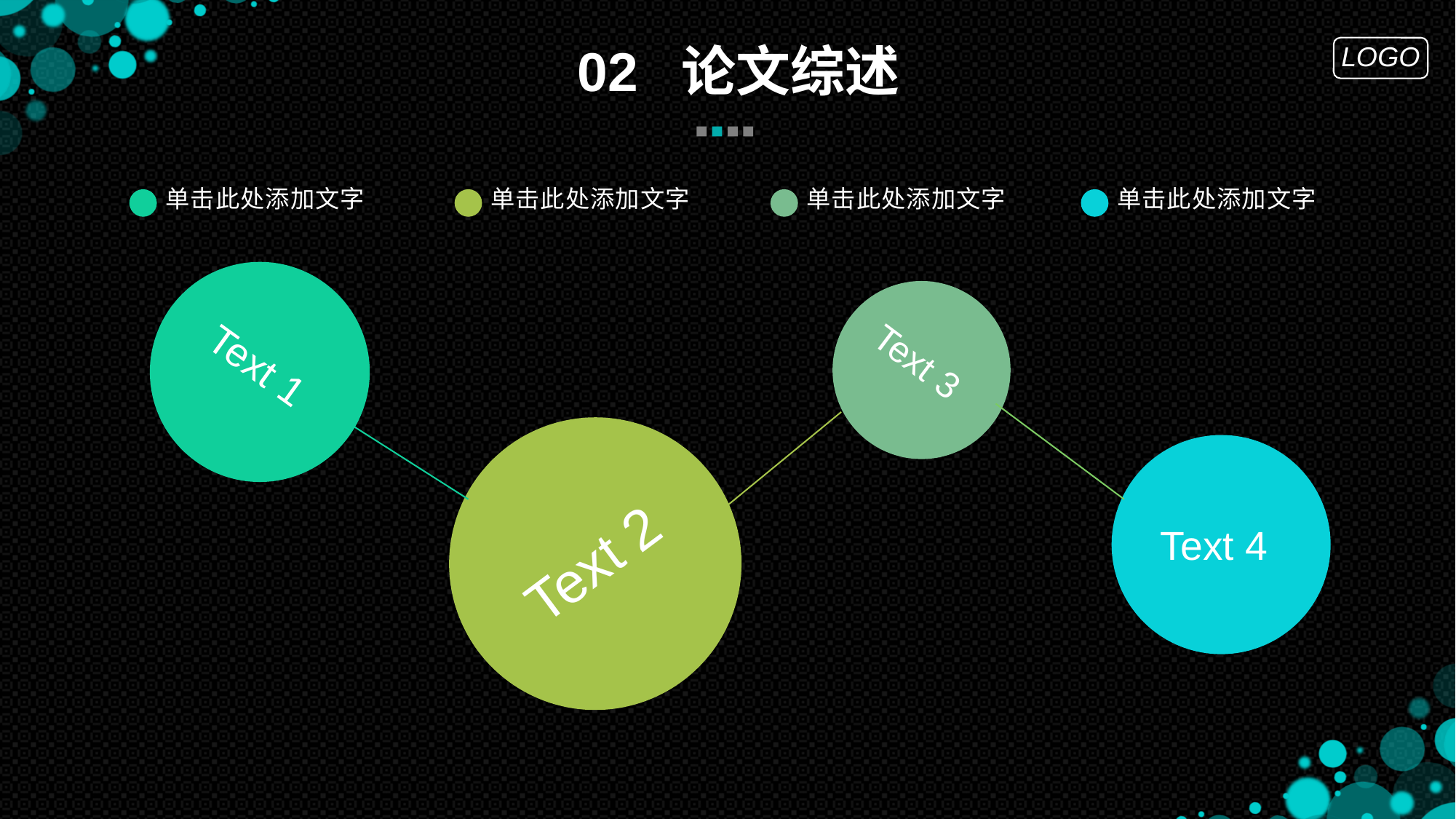

02  论文综述

单击此处添加文字

单击此处添加文字

单击此处添加文字

单击此处添加文字

Text 1
Text 3

Text 2
Text 4